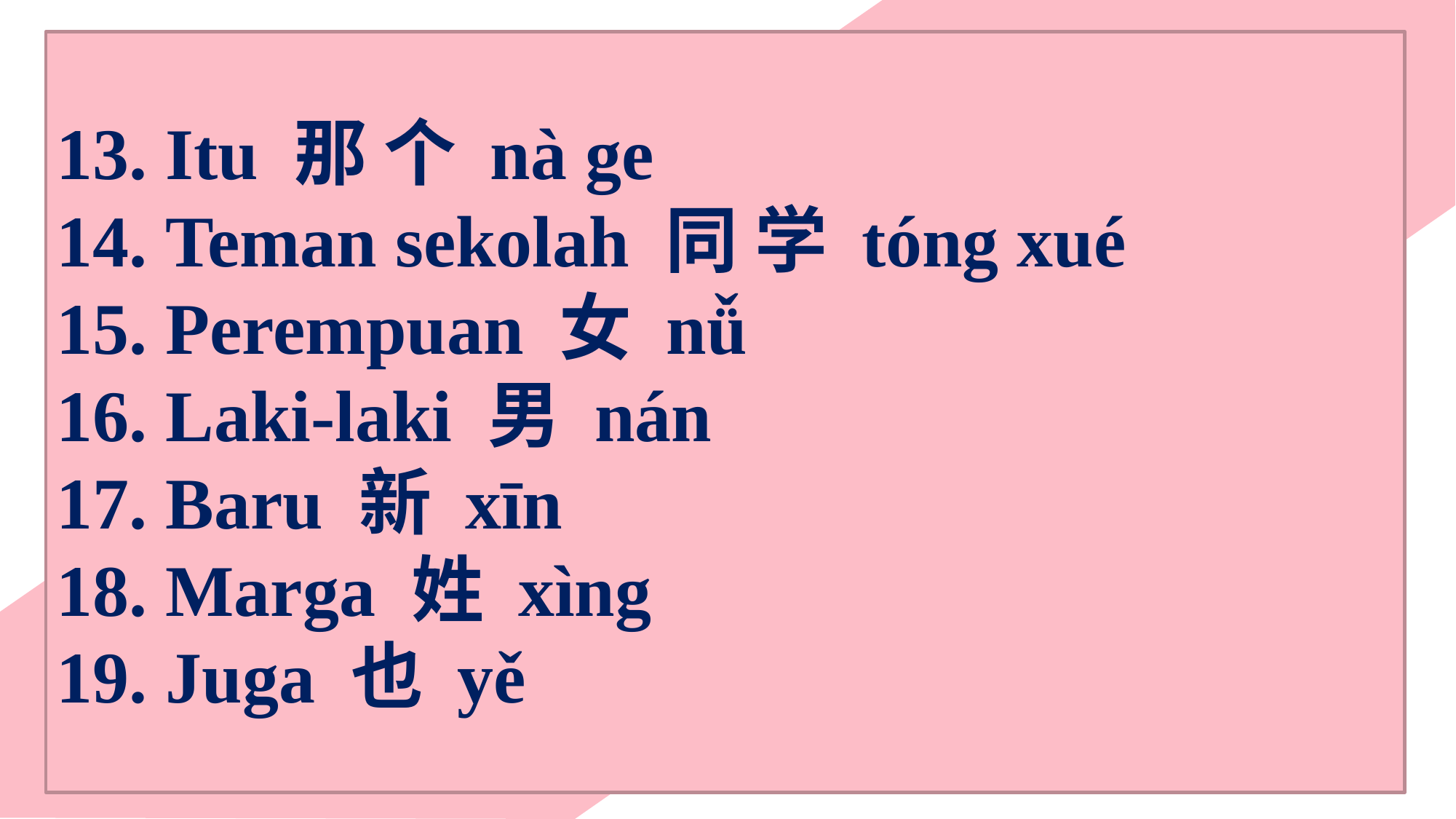

Itu 那 个 nà ge
Teman sekolah 同 学 tóng xué
Perempuan 女 nǚ
Laki-laki 男 nán
Baru 新 xīn
Marga 姓 xìng
Juga 也 yě